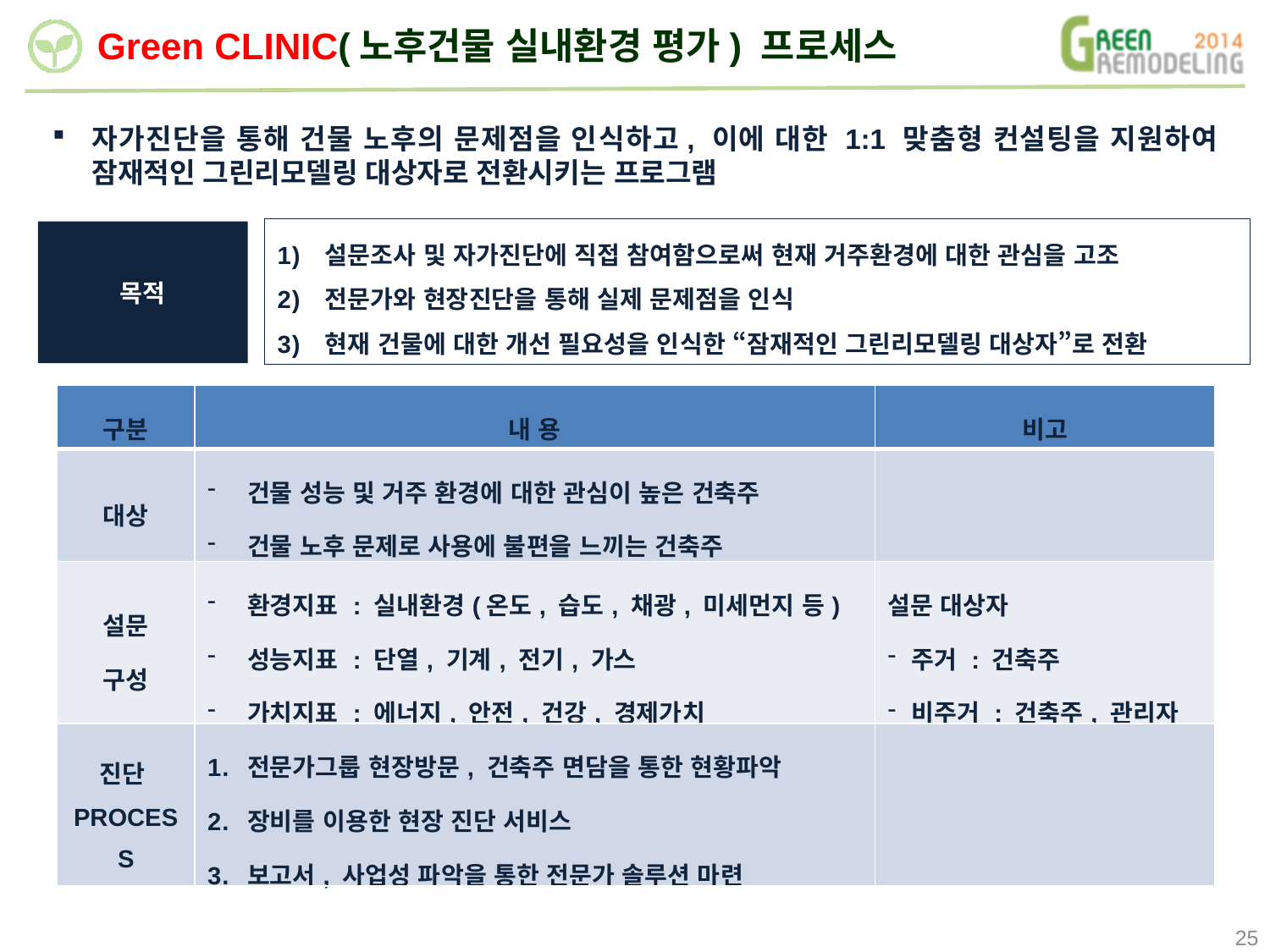

Green CLINIC(노후건물 실내환경 평가) 프로세스
자가진단을 통해 건물 노후의 문제점을 인식하고, 이에 대한 1:1 맞춤형 컨설팅을 지원하여 잠재적인 그린리모델링 대상자로 전환시키는 프로그램
설문조사 및 자가진단에 직접 참여함으로써 현재 거주환경에 대한 관심을 고조
전문가와 현장진단을 통해 실제 문제점을 인식
현재 건물에 대한 개선 필요성을 인식한 “잠재적인 그린리모델링 대상자”로 전환
목적
| 구분 | 내 용 | 비고 |
| --- | --- | --- |
| 대상 | 건물 성능 및 거주 환경에 대한 관심이 높은 건축주 건물 노후 문제로 사용에 불편을 느끼는 건축주 |  |
| 설문 구성 | 환경지표 : 실내환경(온도, 습도, 채광, 미세먼지 등) 성능지표 : 단열, 기계, 전기, 가스 가치지표 : 에너지, 안전, 건강, 경제가치 | 설문 대상자 주거 : 건축주 비주거 : 건축주, 관리자 |
| 진단PROCESS | 전문가그룹 현장방문, 건축주 면담을 통한 현황파악 장비를 이용한 현장 진단 서비스 보고서, 사업성 파악을 통한 전문가 솔루션 마련 |  |
25